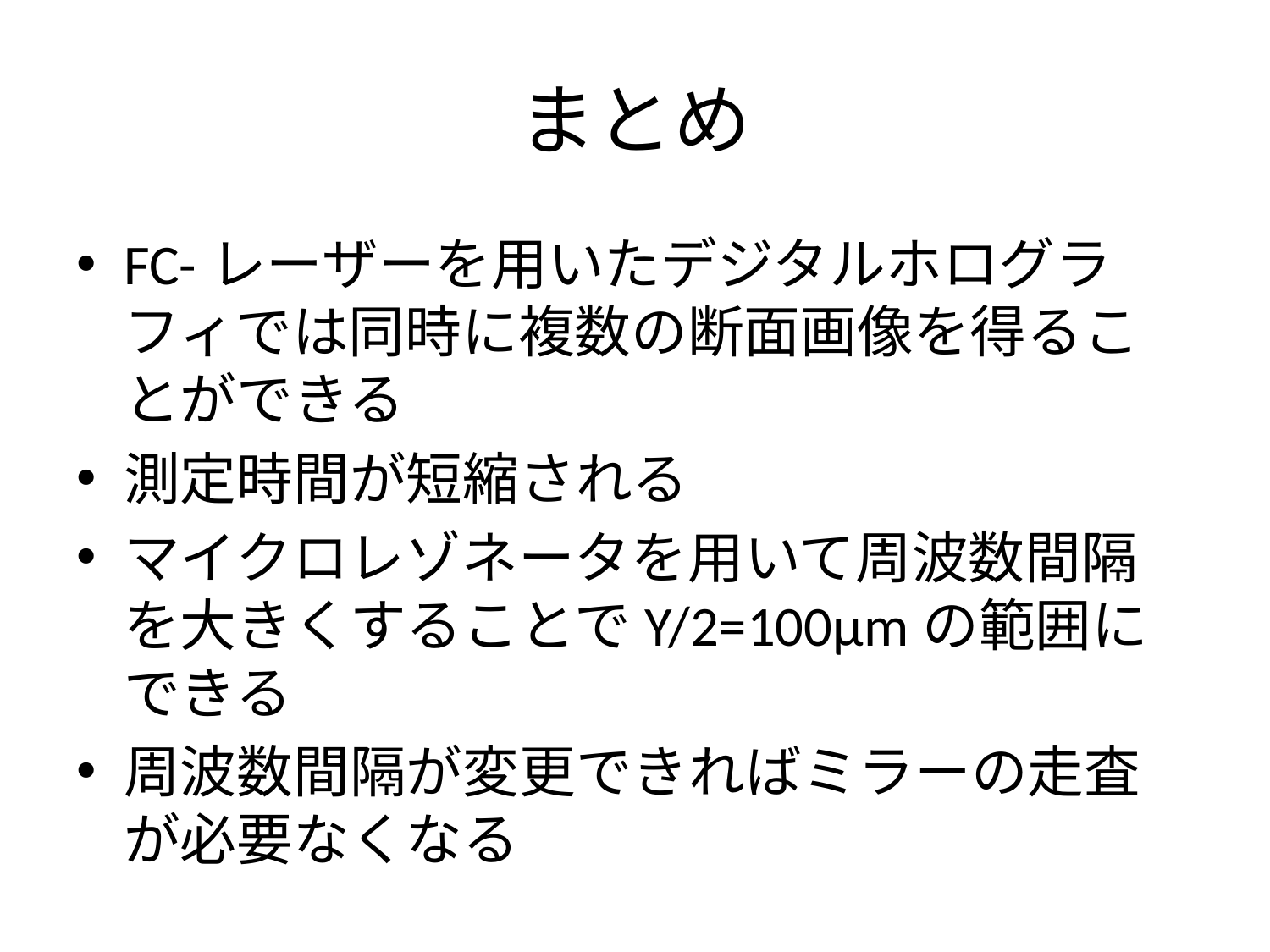

# まとめ
FC-レーザーを用いたデジタルホログラフィでは同時に複数の断面画像を得ることができる
測定時間が短縮される
マイクロレゾネータを用いて周波数間隔を大きくすることでY/2=100μmの範囲にできる
周波数間隔が変更できればミラーの走査が必要なくなる